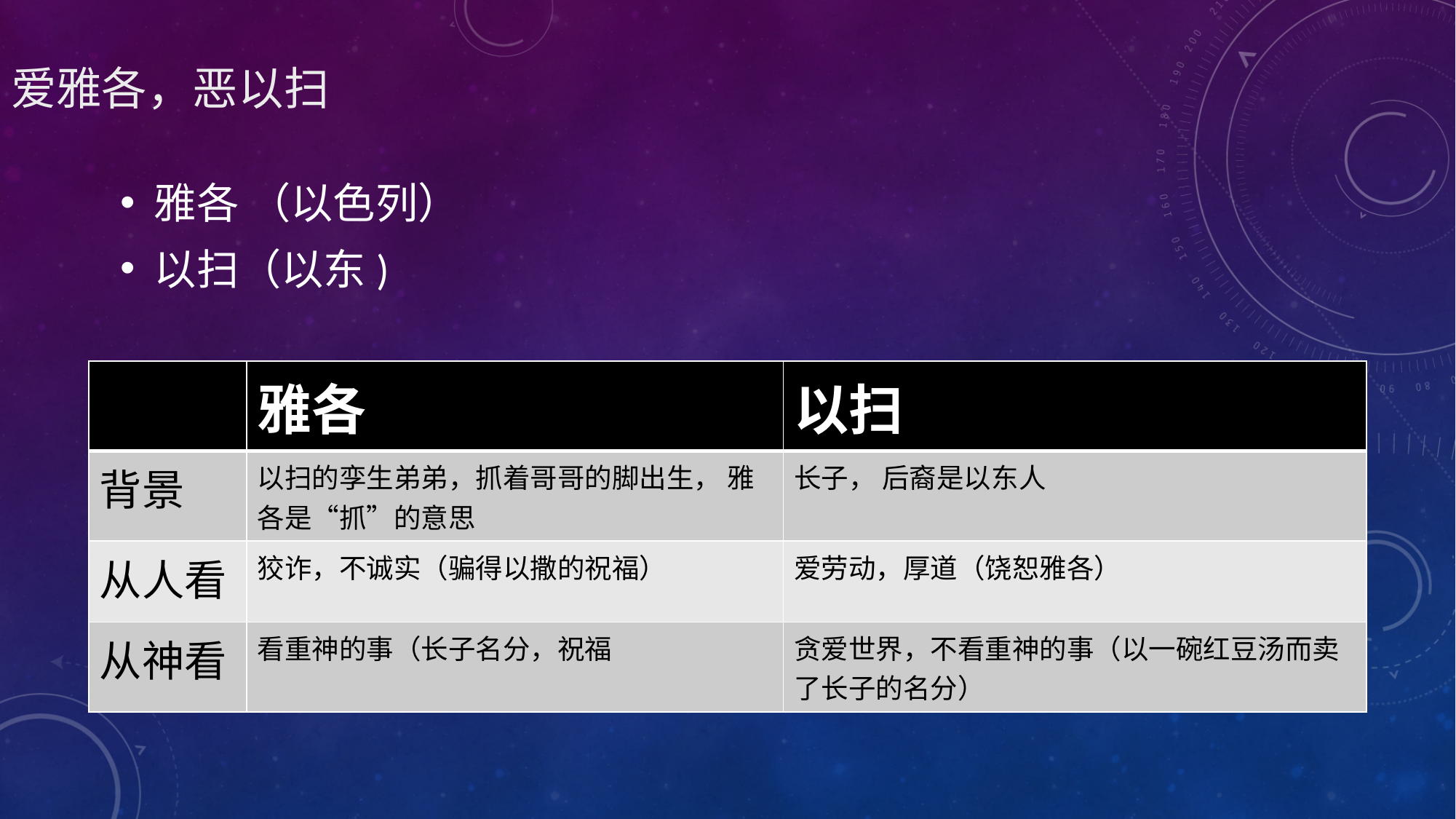

# 爱雅各，恶以扫

雅各 （以色列）
以扫（以东)
|  | 雅各 | 以扫 |
| --- | --- | --- |
| 背景 | 以扫的孪生弟弟，抓着哥哥的脚出生， 雅各是“抓”的意思 | 长子， 后裔是以东人 |
| 从人看 | 狡诈，不诚实（骗得以撒的祝福） | 爱劳动，厚道（饶恕雅各） |
| 从神看 | 看重神的事（长子名分，祝福 | 贪爱世界，不看重神的事（以一碗红豆汤而卖了长子的名分） |